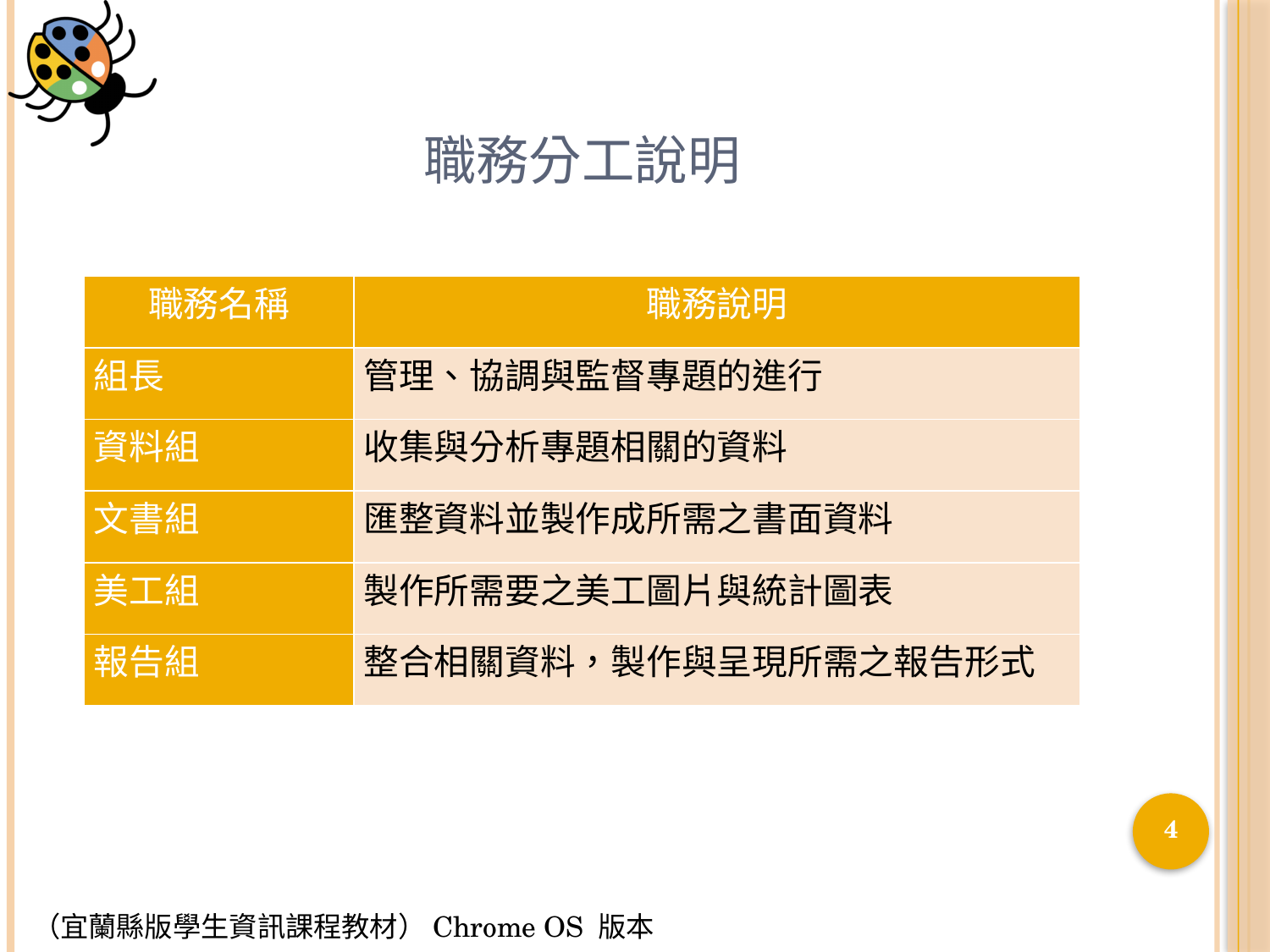

# 職務分工說明
| 職務名稱 | 職務說明 |
| --- | --- |
| 組長 | 管理、協調與監督專題的進行 |
| 資料組 | 收集與分析專題相關的資料 |
| 文書組 | 匯整資料並製作成所需之書面資料 |
| 美工組 | 製作所需要之美工圖片與統計圖表 |
| 報告組 | 整合相關資料，製作與呈現所需之報告形式 |
4